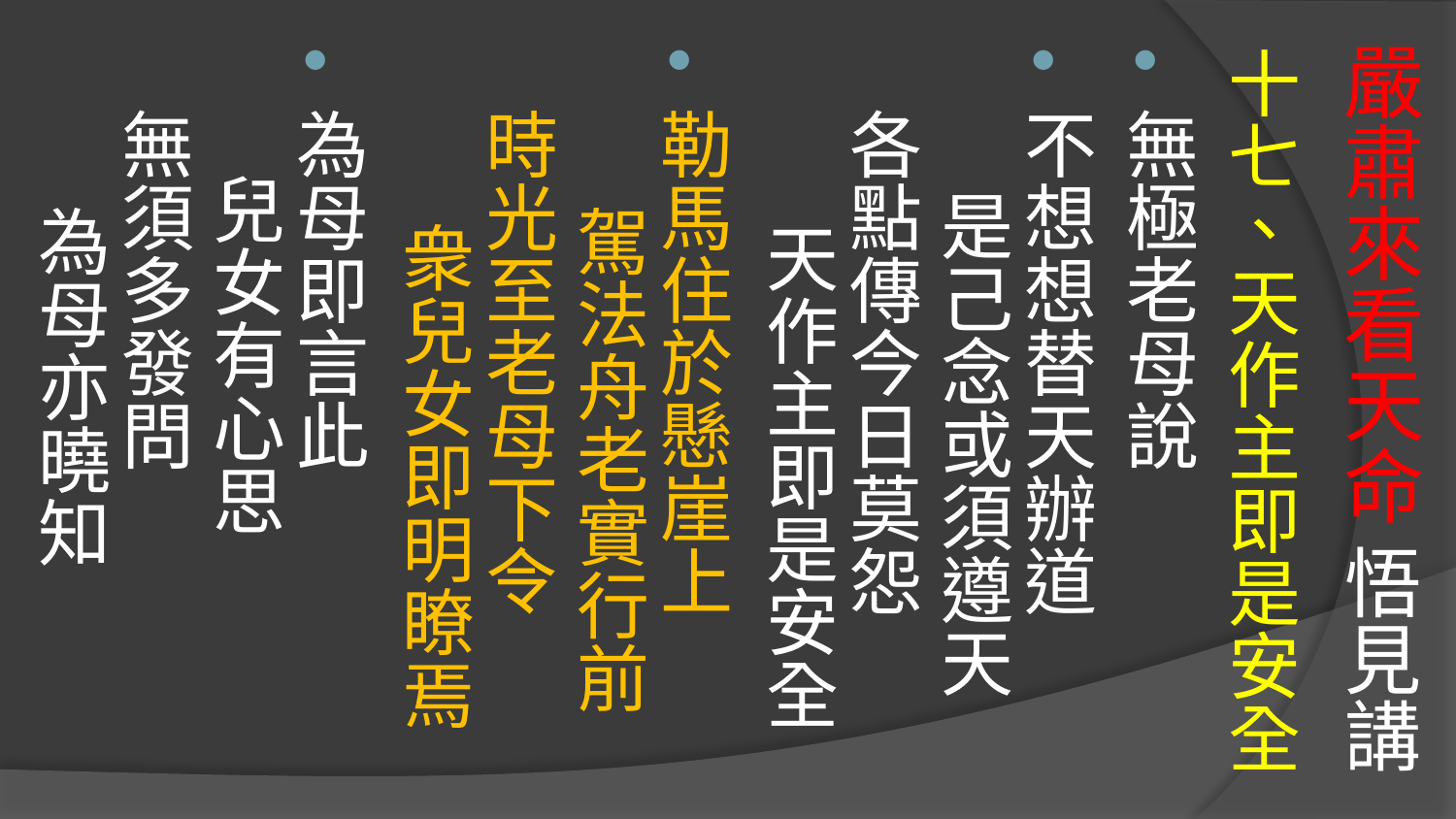

# 嚴肅來看天命 悟見講
十七、天作主即是安全
無極老母說
不想想替天辦道                是己念或須遵天
各點傳今日莫怨                  天作主即是安全
勒馬住於懸崖上                 駕法舟老實行前
時光至老母下令                  衆兒女即明瞭焉
為母即言此                       兒女有心思
無須多發問                         為母亦曉知